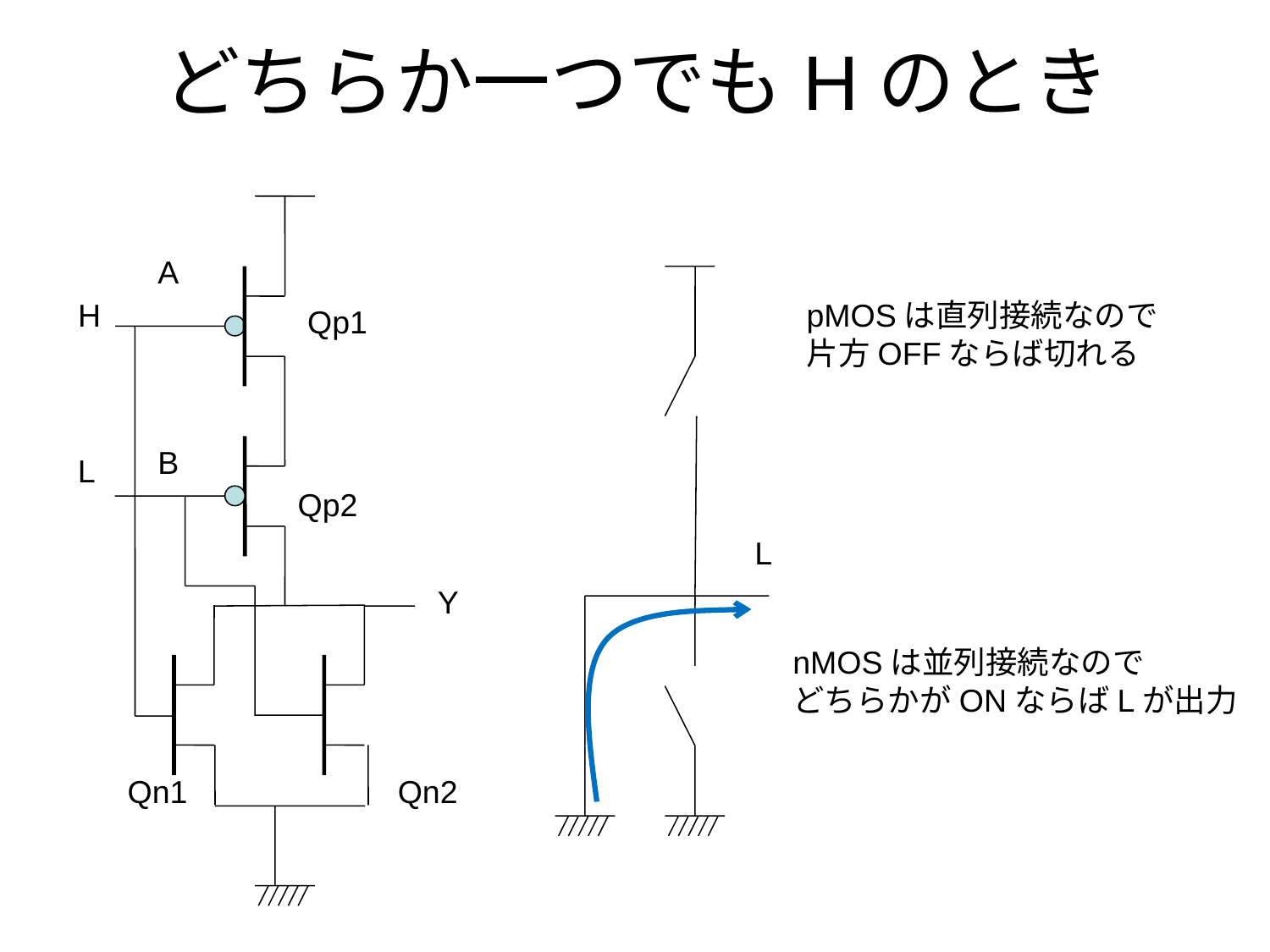

# どちらか一つでもHのとき

A

H
pMOSは直列接続なので
片方OFFならば切れる
Qp1

B

L

Qp2

L
Y

nMOSは並列接続なので
どちらかがONならばLが出力

Qn1
Qn2